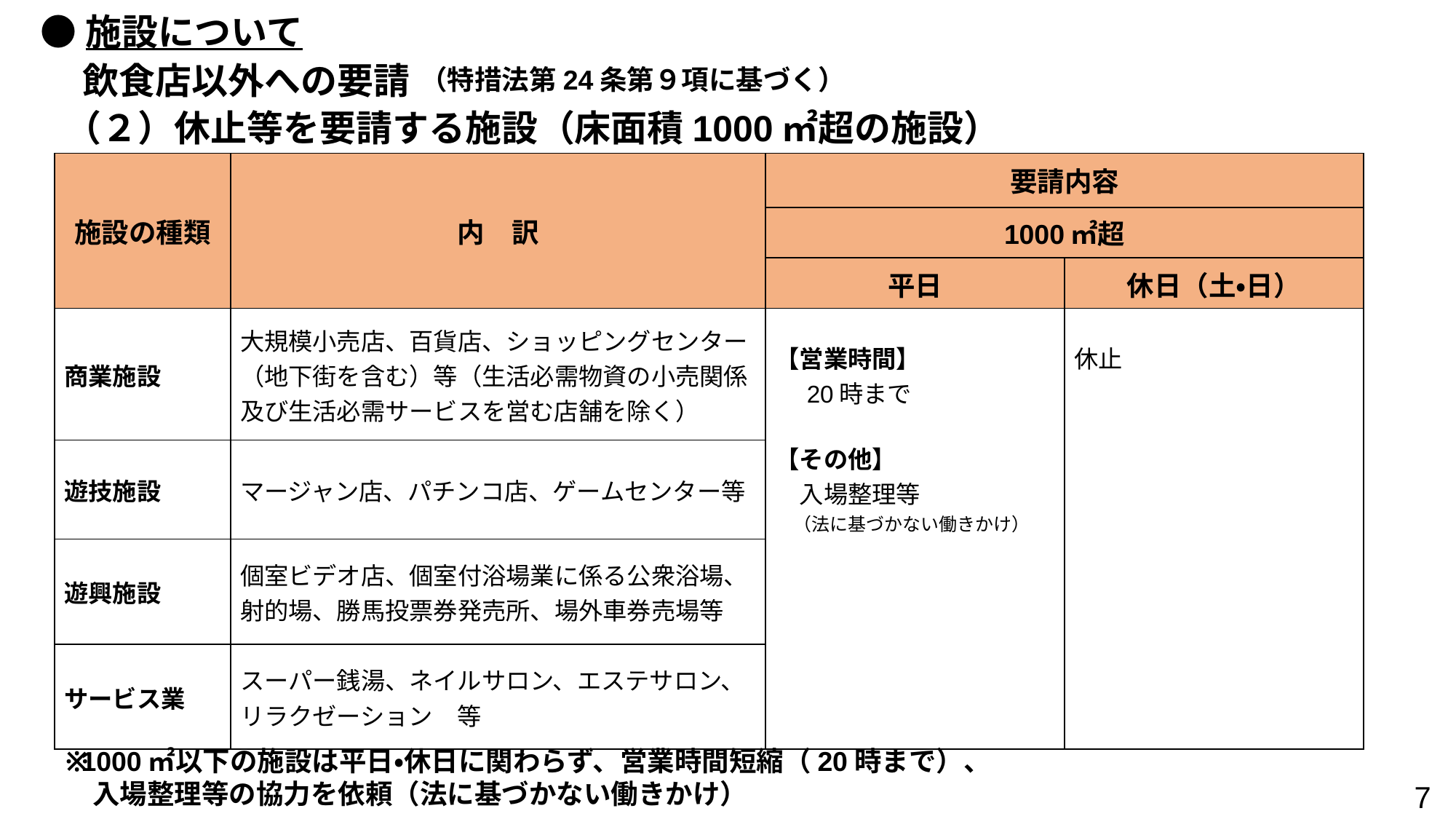

●施設について
飲食店以外への要請
（特措法第24条第９項に基づく）
（２）休止等を要請する施設（床面積1000㎡超の施設）
| 施設の種類 | 内　訳 | 要請内容 |  |
| --- | --- | --- | --- |
|  |  | 1000㎡超 |  |
|  |  | 平日 | 休日（土・日） |
| 商業施設 | 大規模小売店、百貨店、ショッピングセンター（地下街を含む）等（生活必需物資の小売関係及び生活必需サービスを営む店舗を除く） | 【営業時間】 　20時まで 【その他】 　入場整理等 　（法に基づかない働きかけ） | 休止 |
| 遊技施設 | マージャン店、パチンコ店、ゲームセンター等 |  |  |
| 遊興施設 | 個室ビデオ店、個室付浴場業に係る公衆浴場、射的場、勝馬投票券発売所、場外車券売場等 |  |  |
| サービス業 | スーパー銭湯、ネイルサロン、エステサロン、リラクゼーション　等 |  |  |
※1000㎡以下の施設は平日・休日に関わらず、営業時間短縮（20時まで）、
　入場整理等の協力を依頼（法に基づかない働きかけ）
7